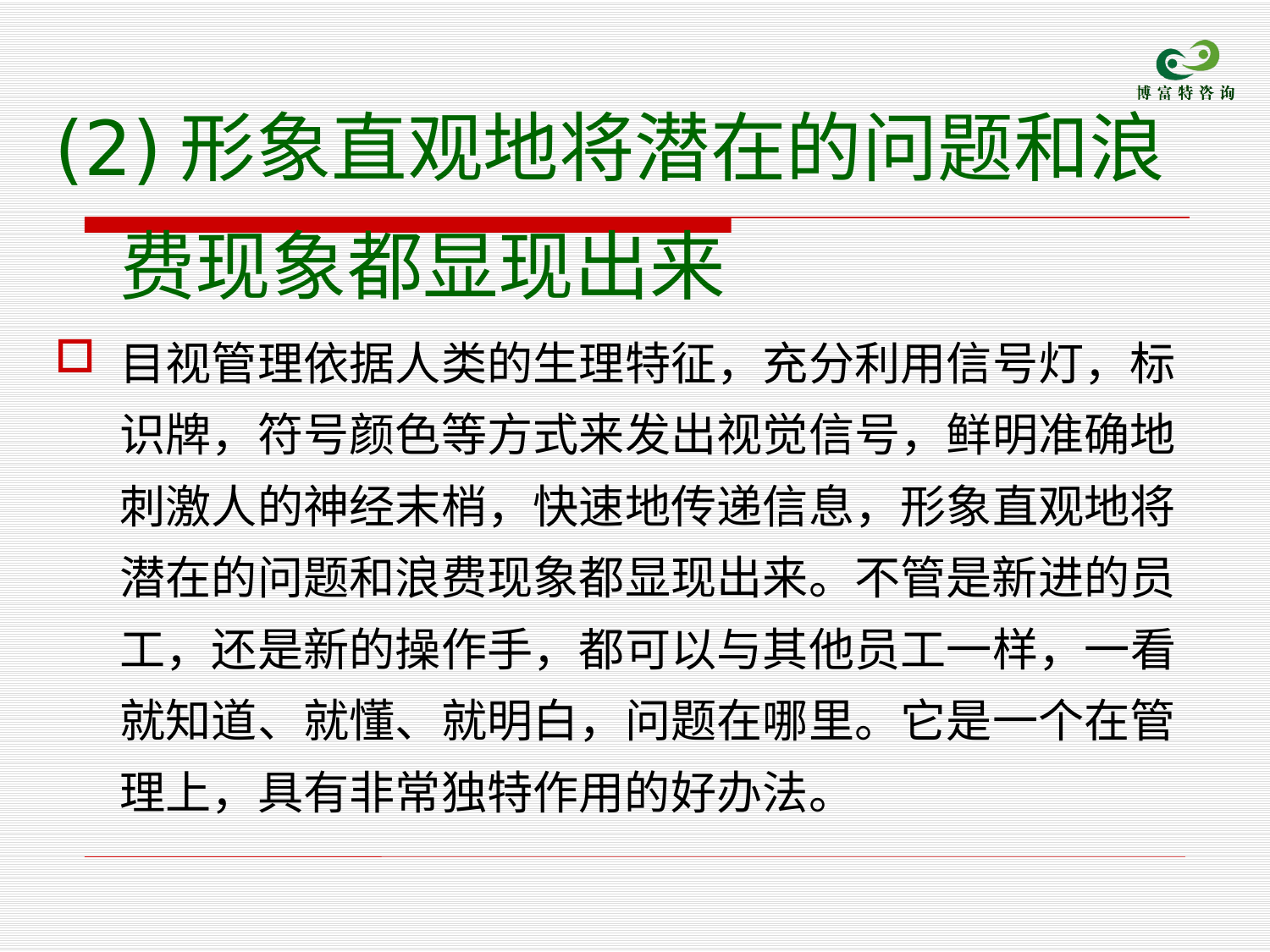

(2)形象直观地将潜在的问题和浪费现象都显现出来
目视管理依据人类的生理特征，充分利用信号灯，标识牌，符号颜色等方式来发出视觉信号，鲜明准确地刺激人的神经末梢，快速地传递信息，形象直观地将潜在的问题和浪费现象都显现出来。不管是新进的员工，还是新的操作手，都可以与其他员工一样，一看就知道、就懂、就明白，问题在哪里。它是一个在管理上，具有非常独特作用的好办法。
460